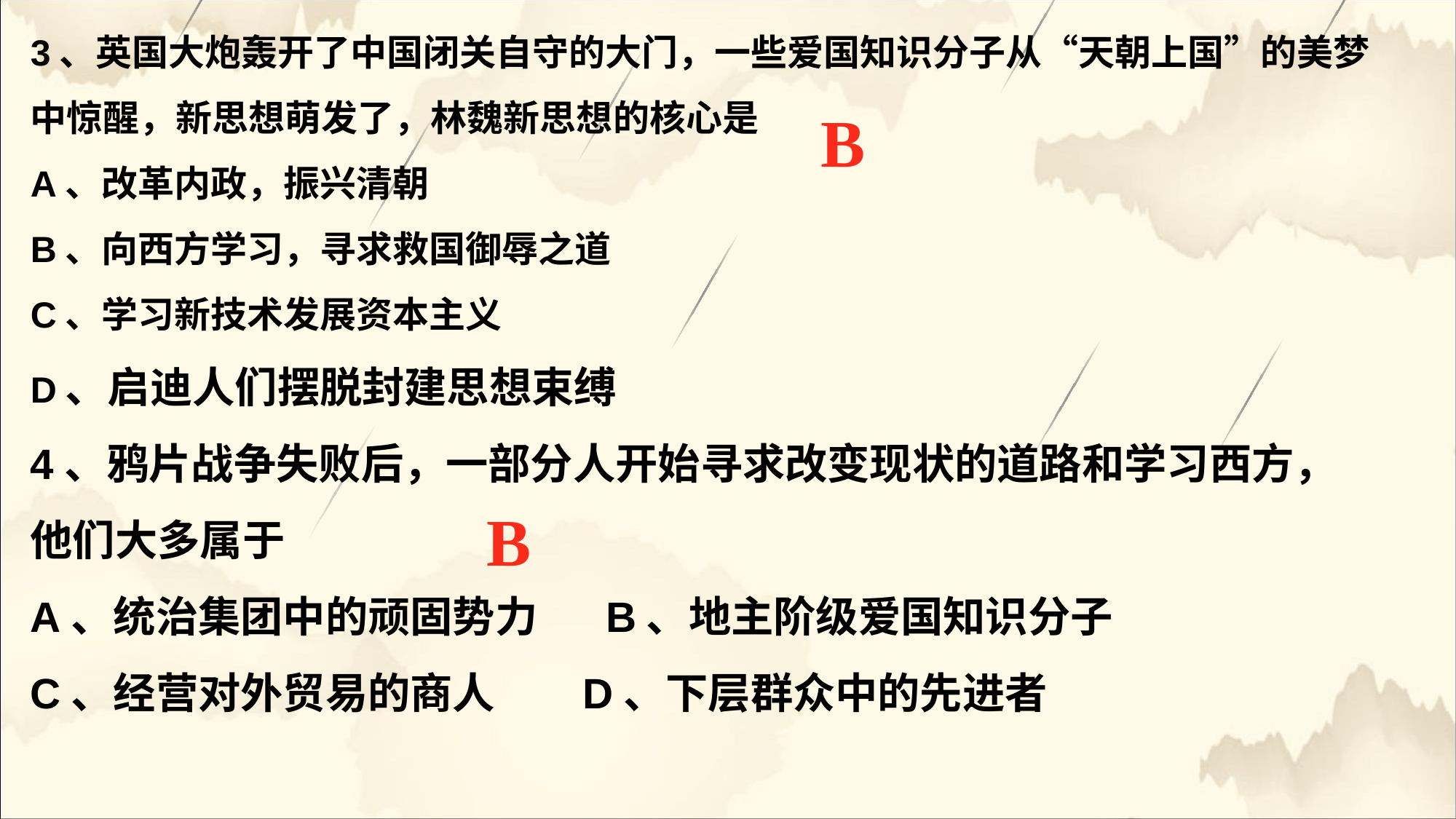

3、英国大炮轰开了中国闭关自守的大门，一些爱国知识分子从“天朝上国”的美梦中惊醒，新思想萌发了，林魏新思想的核心是
A、改革内政，振兴清朝
B、向西方学习，寻求救国御辱之道
C、学习新技术发展资本主义
D、启迪人们摆脱封建思想束缚
4、鸦片战争失败后，一部分人开始寻求改变现状的道路和学习西方，他们大多属于
A、统治集团中的顽固势力      B、地主阶级爱国知识分子
C、经营对外贸易的商人        D、下层群众中的先进者

B

B